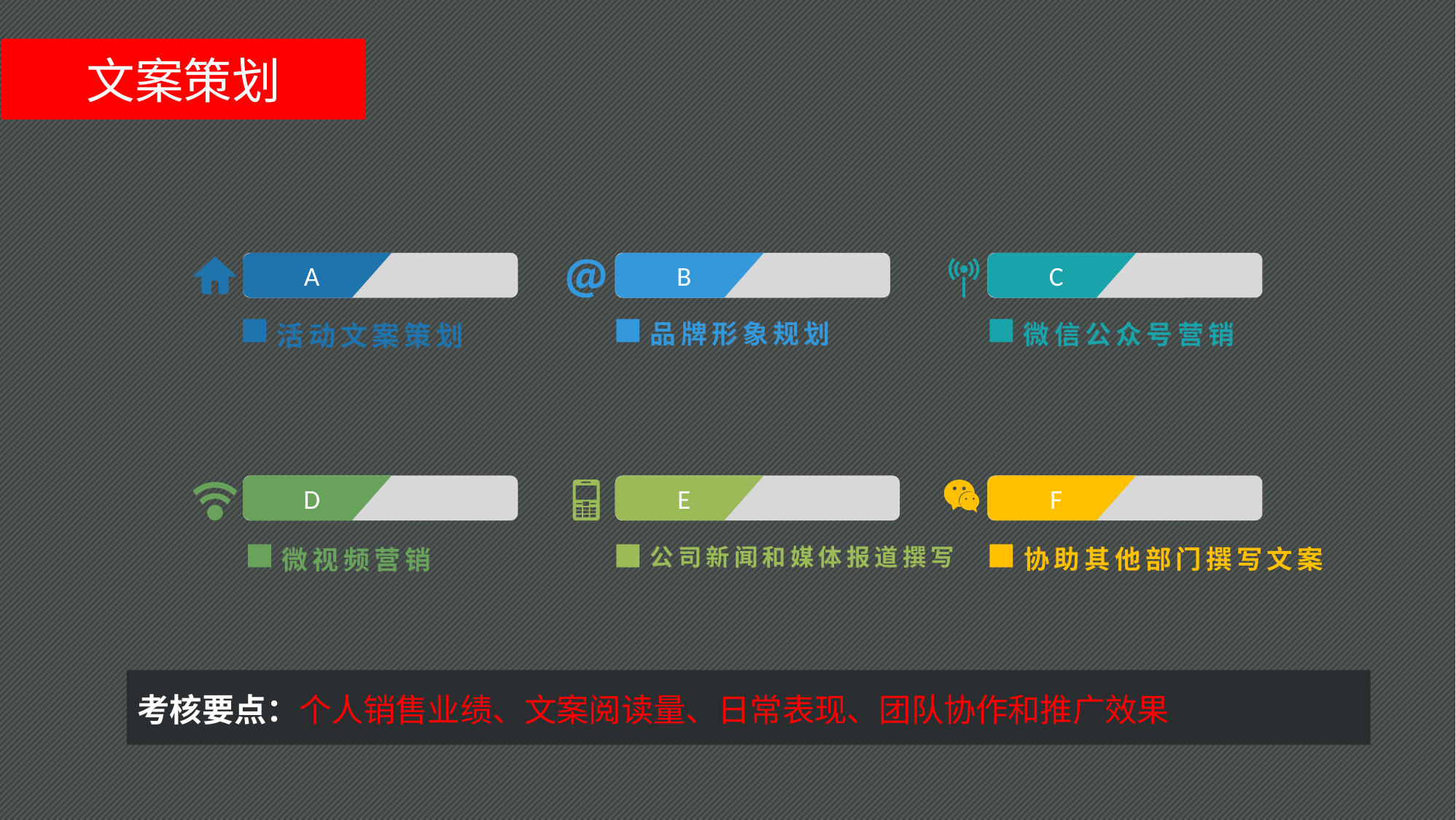

文案策划

B

C

A

品牌形象规划
微信公众号营销
活动文案策划

D

E
F

公司新闻和媒体报道撰写
协助其他部门撰写文案
微视频营销

考核要点：个人销售业绩、文案阅读量、日常表现、团队协作和推广效果